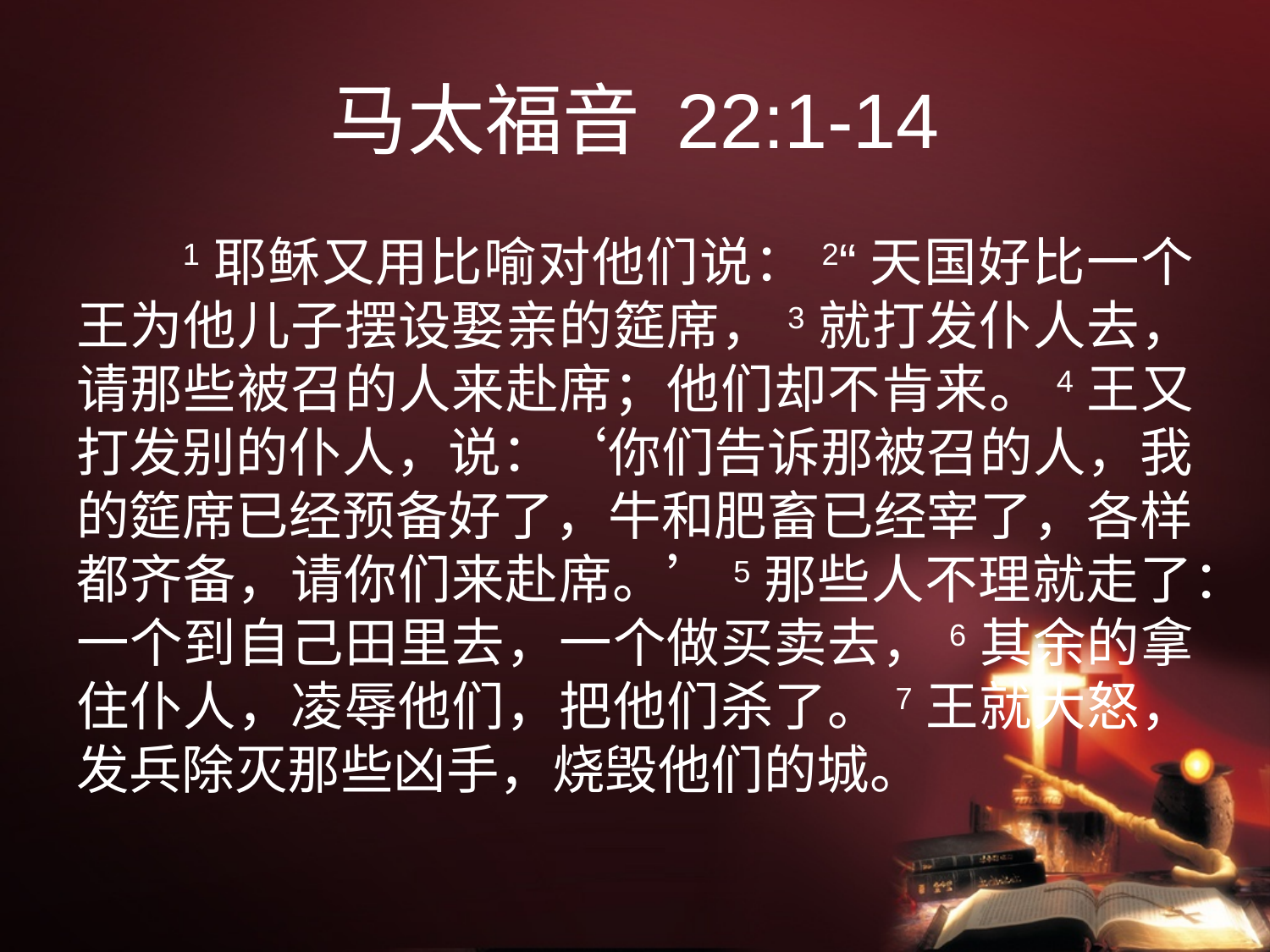

# 马太福音 22:1-14
           1耶稣又用比喻对他们说：2“天国好比一个王为他儿子摆设娶亲的筵席，3就打发仆人去，请那些被召的人来赴席；他们却不肯来。4王又打发别的仆人，说：‘你们告诉那被召的人，我的筵席已经预备好了，牛和肥畜已经宰了，各样都齐备，请你们来赴席。’5那些人不理就走了：一个到自己田里去，一个做买卖去，6其余的拿住仆人，凌辱他们，把他们杀了。7王就大怒，发兵除灭那些凶手，烧毁他们的城。